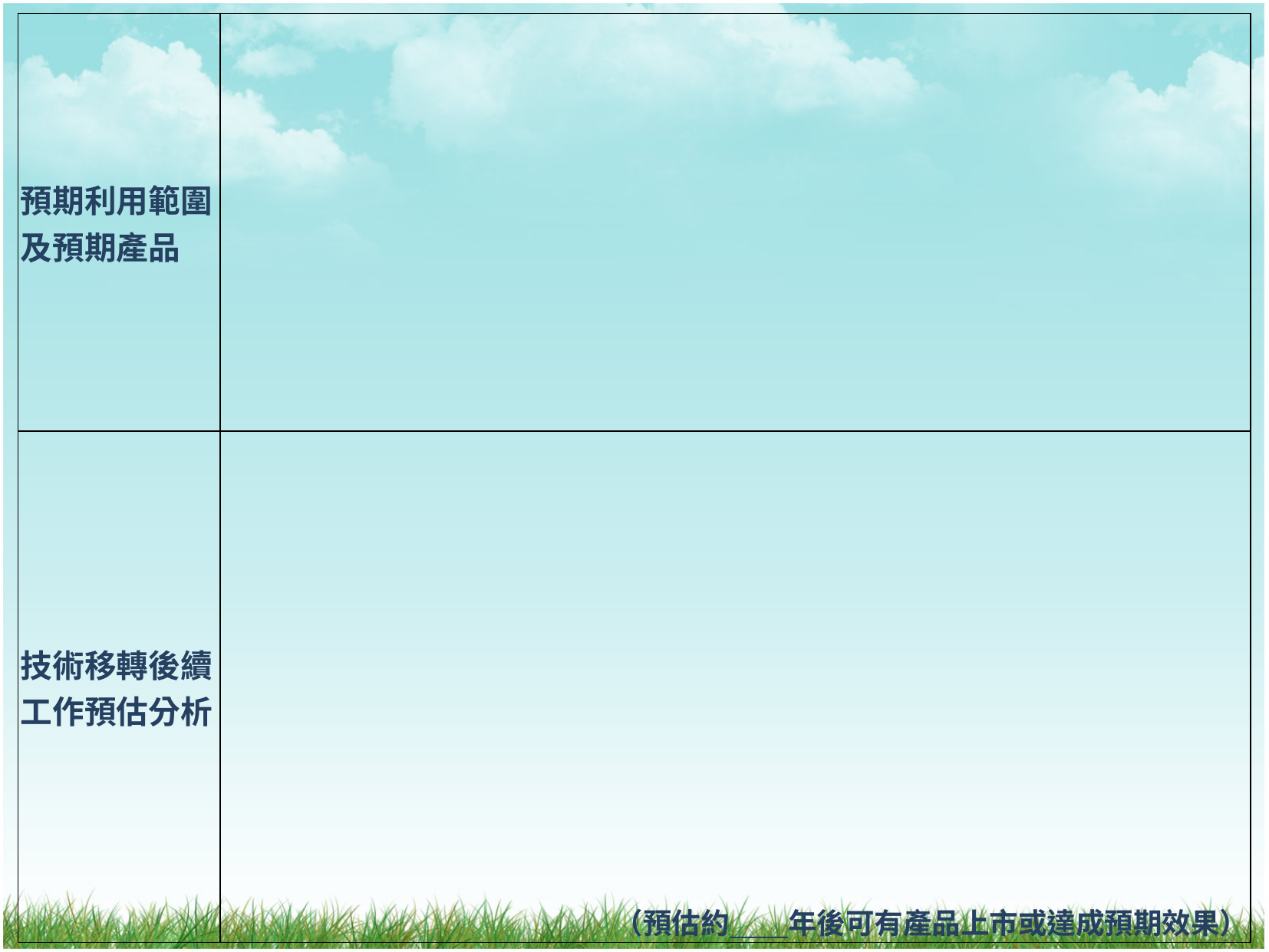

| 預期利用範圍及預期產品 |  |
| --- | --- |
| 技術移轉後續工作預估分析 | （預估約 年後可有產品上市或達成預期效果） |